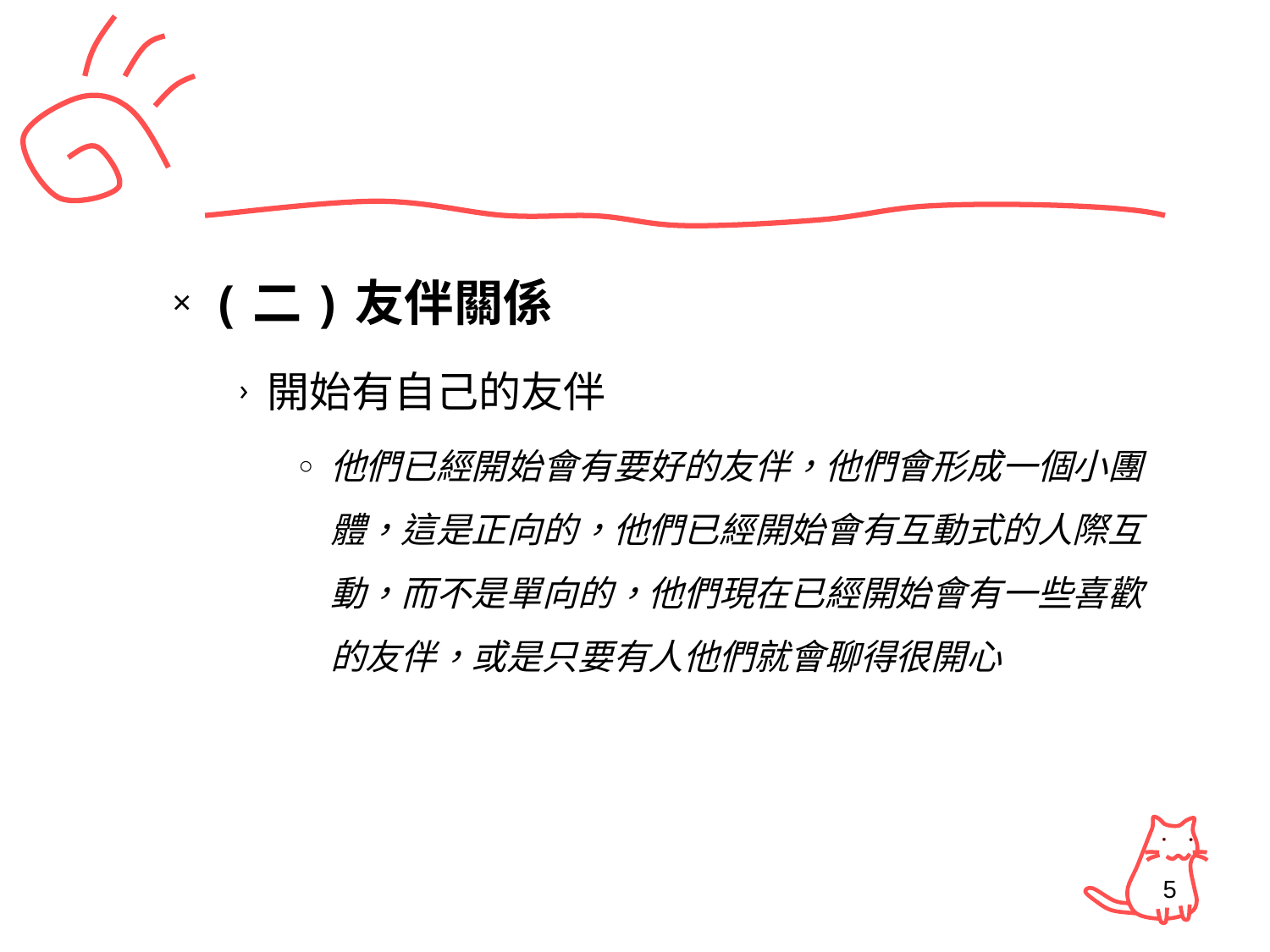

#
(二)友伴關係
開始有自己的友伴
他們已經開始會有要好的友伴，他們會形成一個小團體，這是正向的，他們已經開始會有互動式的人際互動，而不是單向的，他們現在已經開始會有一些喜歡的友伴，或是只要有人他們就會聊得很開心

5